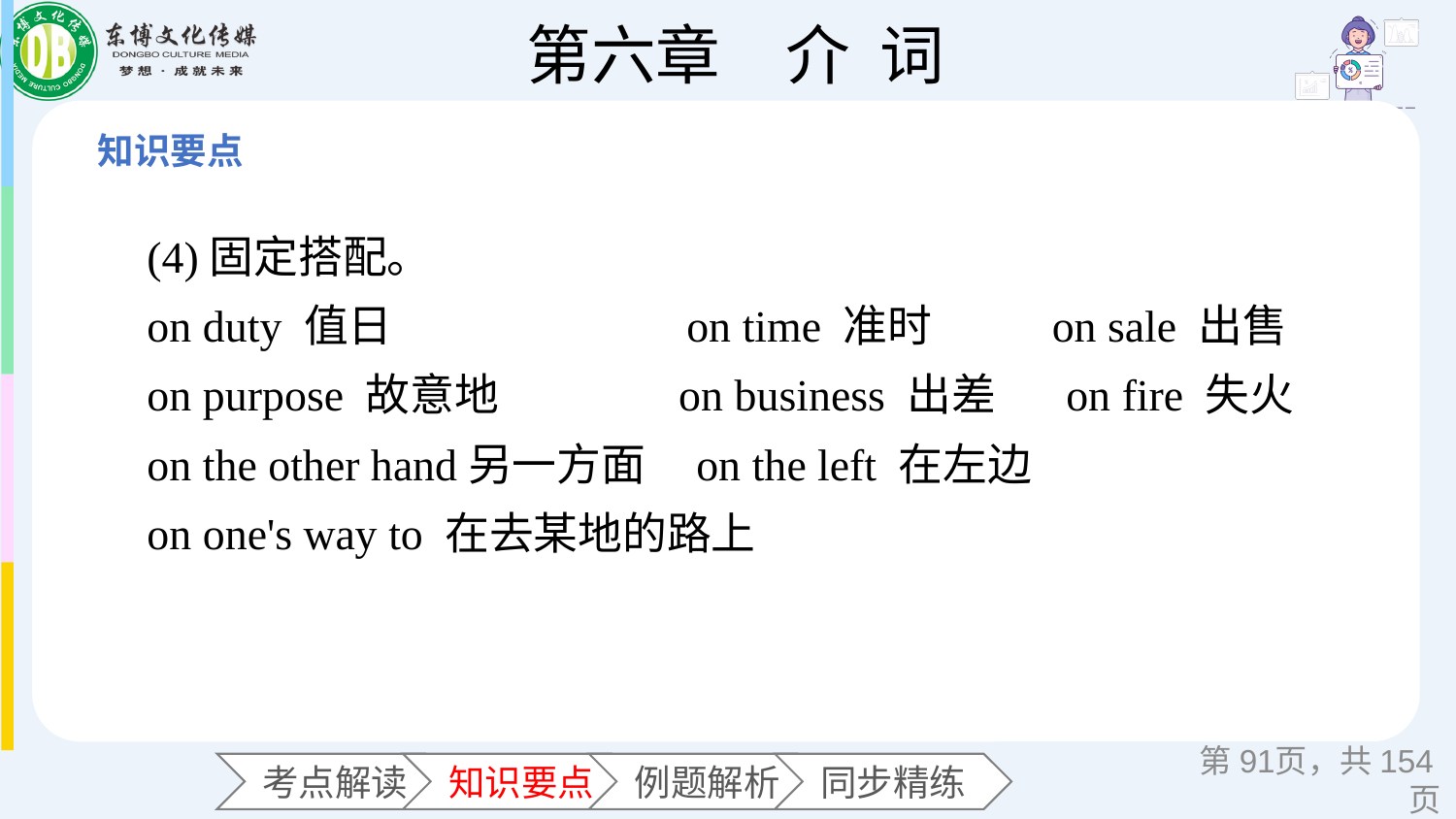

(4)固定搭配。
on duty 值日　                        on time 准时           on sale 出售
on purpose 故意地                 on business 出差      on fire 失火
on the other hand另一方面    on the left 在左边
on one's way to 在去某地的路上
第91页，共154页